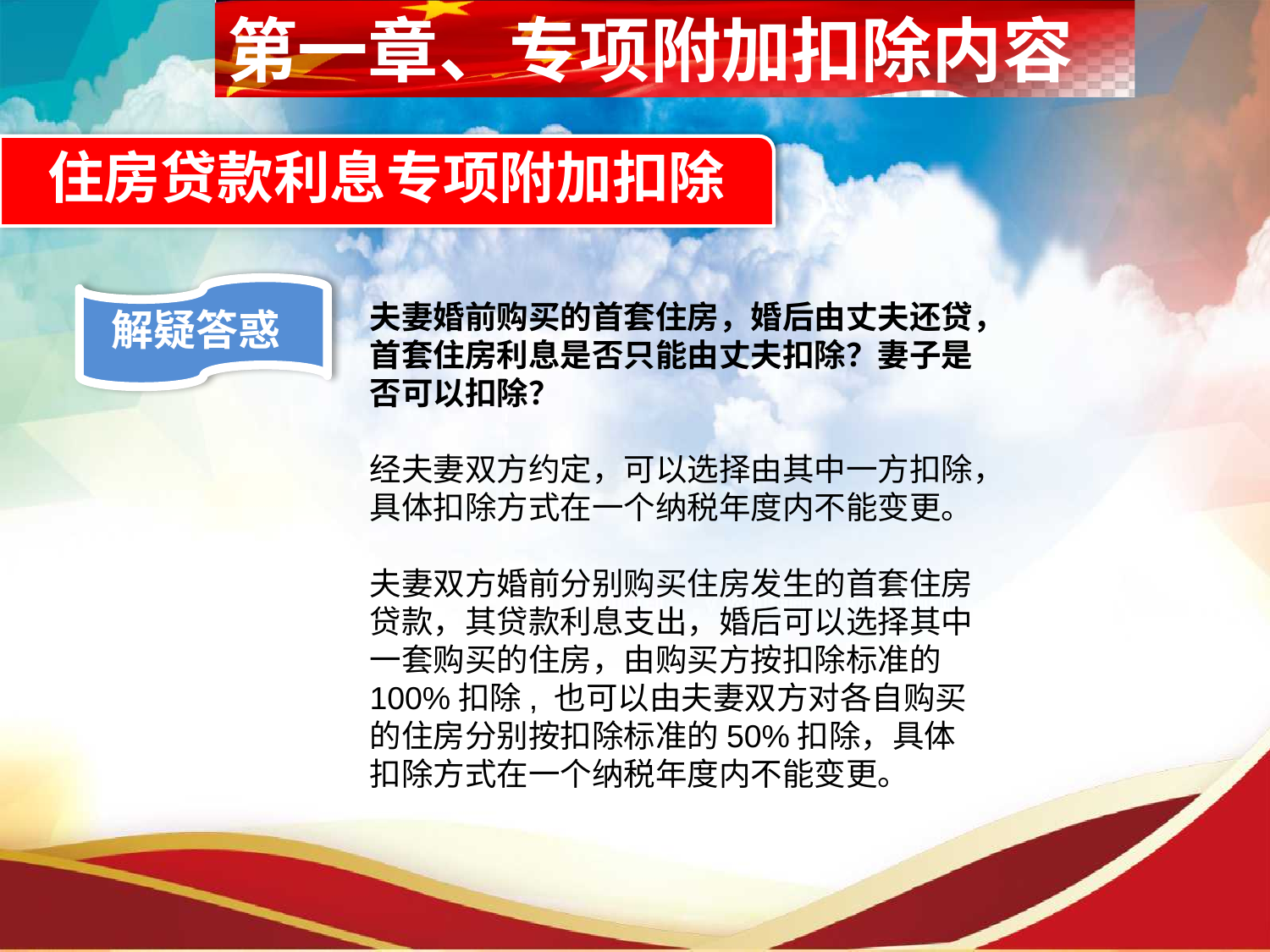

第一章、专项附加扣除内容

住房贷款利息专项附加扣除

夫妻婚前购买的首套住房，婚后由丈夫还贷，首套住房利息是否只能由丈夫扣除？妻子是否可以扣除？

经夫妻双方约定，可以选择由其中一方扣除，具体扣除方式在一个纳税年度内不能变更。

夫妻双方婚前分别购买住房发生的首套住房贷款，其贷款利息支出，婚后可以选择其中一套购买的住房，由购买方按扣除标准的100%扣除, 也可以由夫妻双方对各自购买的住房分别按扣除标准的50%扣除，具体扣除方式在一个纳税年度内不能变更。
解疑答惑